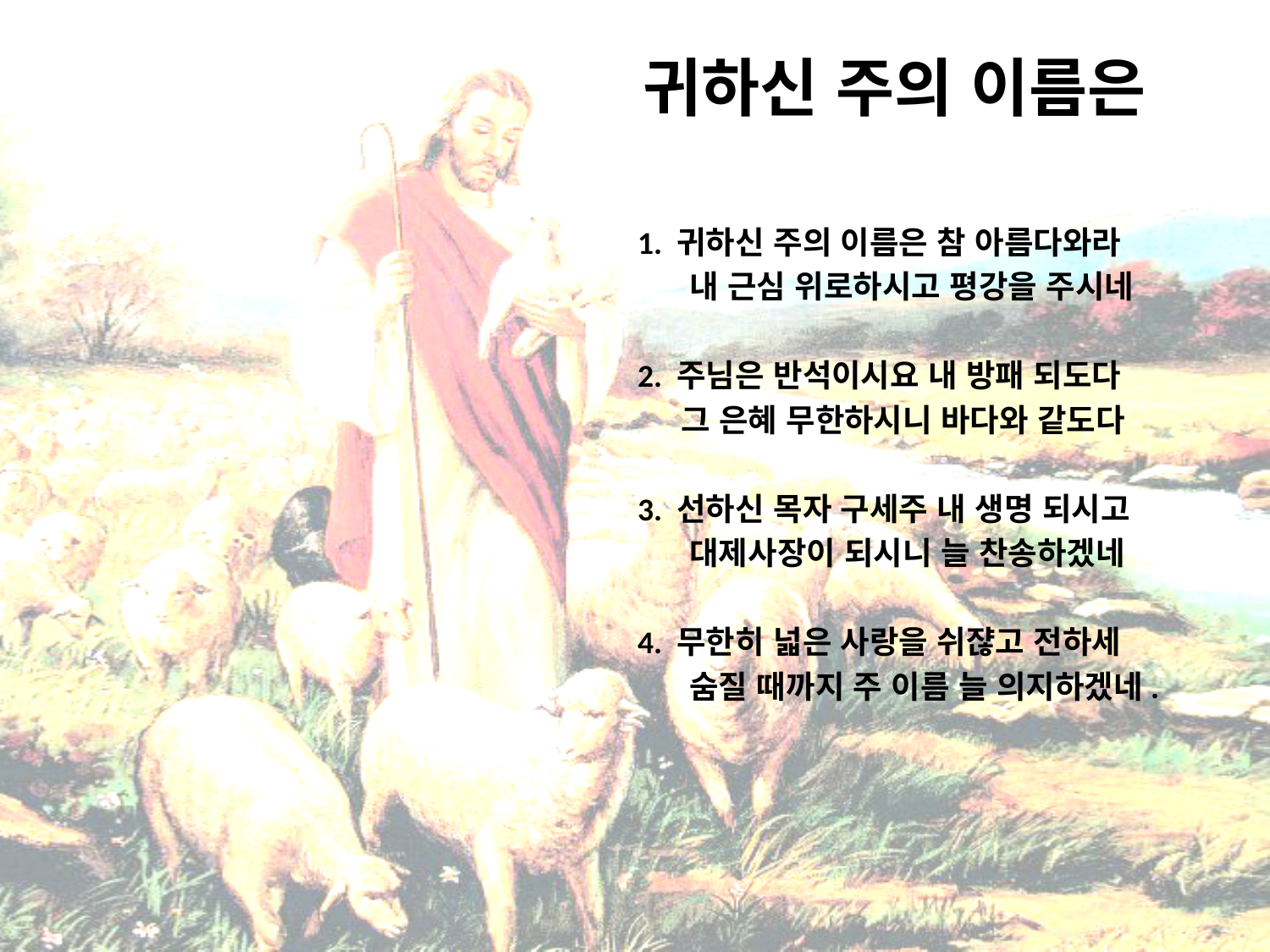

# 귀하신 주의 이름은
1. 귀하신 주의 이름은 참 아름다와라
     내 근심 위로하시고 평강을 주시네

2. 주님은 반석이시요 내 방패 되도다
    그 은혜 무한하시니 바다와 같도다

3. 선하신 목자 구세주 내 생명 되시고
     대제사장이 되시니 늘 찬송하겠네

4. 무한히 넓은 사랑을 쉬쟎고 전하세
     숨질 때까지 주 이름 늘 의지하겠네.